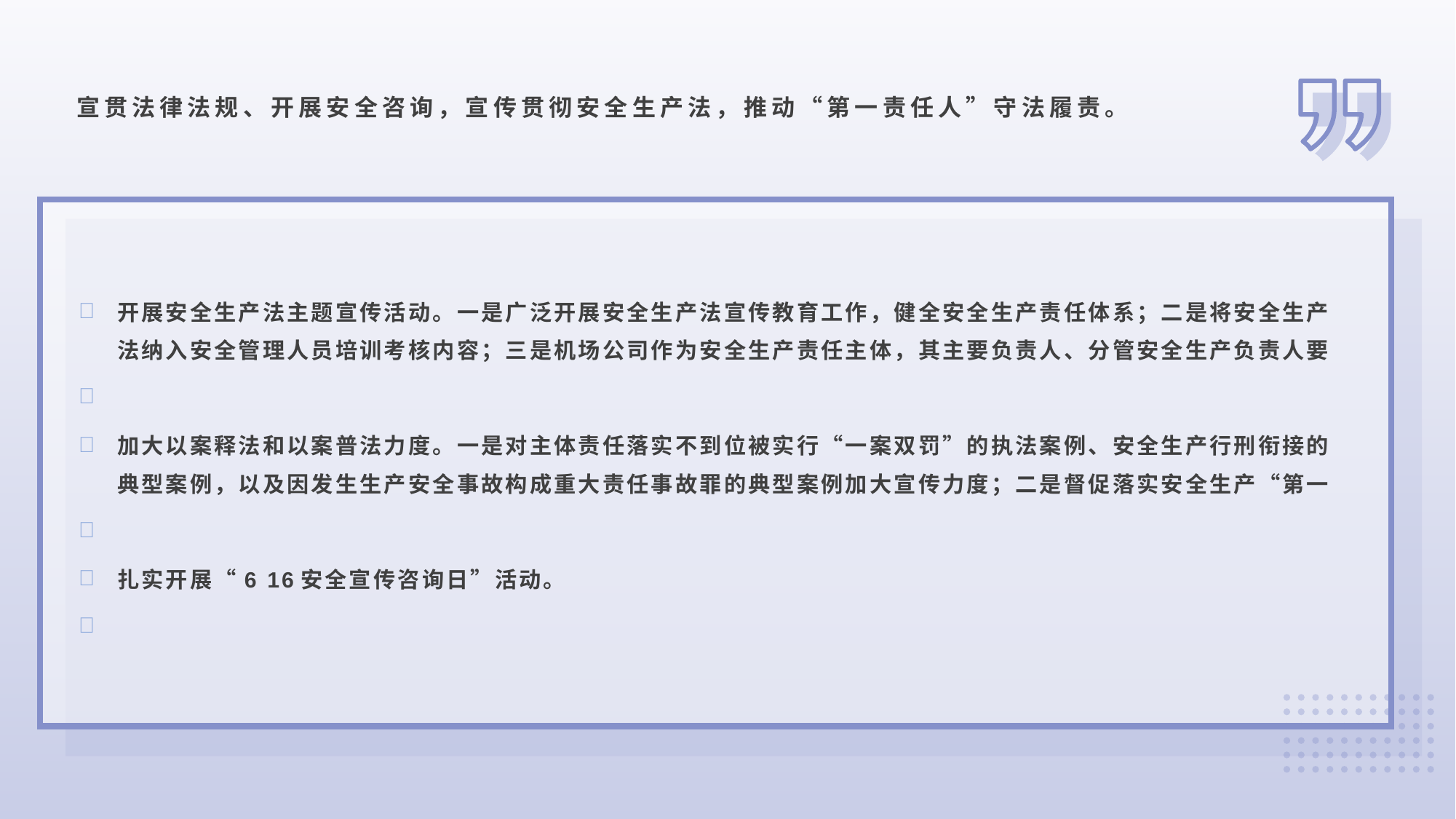

宣贯法律法规、开展安全咨询，宣传贯彻安全生产法，推动“第一责任人”守法履责。

开展安全生产法主题宣传活动。一是广泛开展安全生产法宣传教育工作，健全安全生产责任体系；二是将安全生产法纳入安全管理人员培训考核内容；三是机场公司作为安全生产责任主体，其主要负责人、分管安全生产负责人要

加大以案释法和以案普法力度。一是对主体责任落实不到位被实行“一案双罚”的执法案例、安全生产行刑衔接的典型案例，以及因发生生产安全事故构成重大责任事故罪的典型案例加大宣传力度；二是督促落实安全生产“第一

扎实开展“6 16安全宣传咨询日”活动。